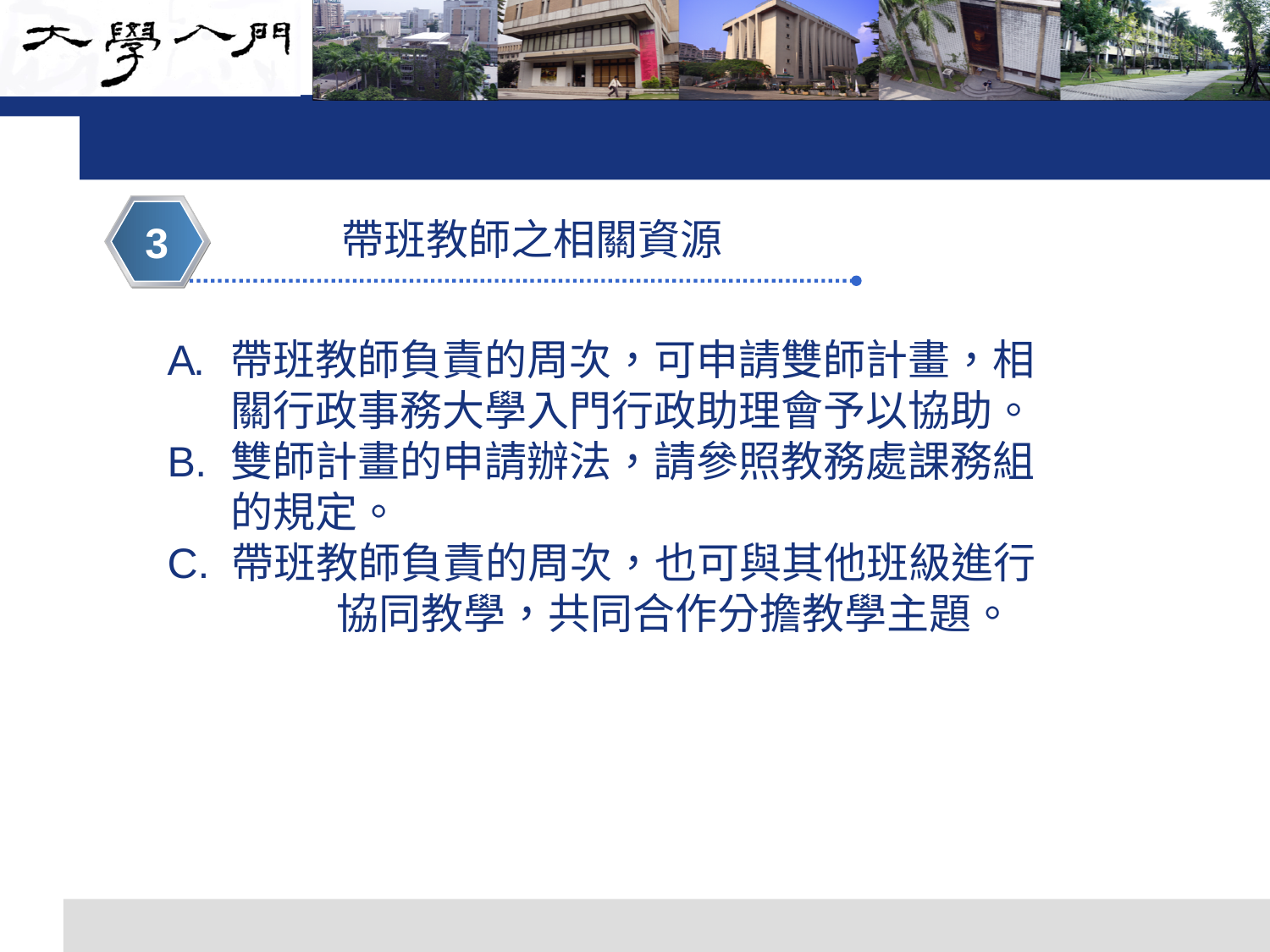

#

帶班教師之相關資源
3

帶班教師負責的周次，可申請雙師計畫，相關行政事務大學入門行政助理會予以協助。
雙師計畫的申請辦法，請參照教務處課務組的規定。
C. 帶班教師負責的周次，也可與其他班級進行   　　　　協同教學，共同合作分擔教學主題。